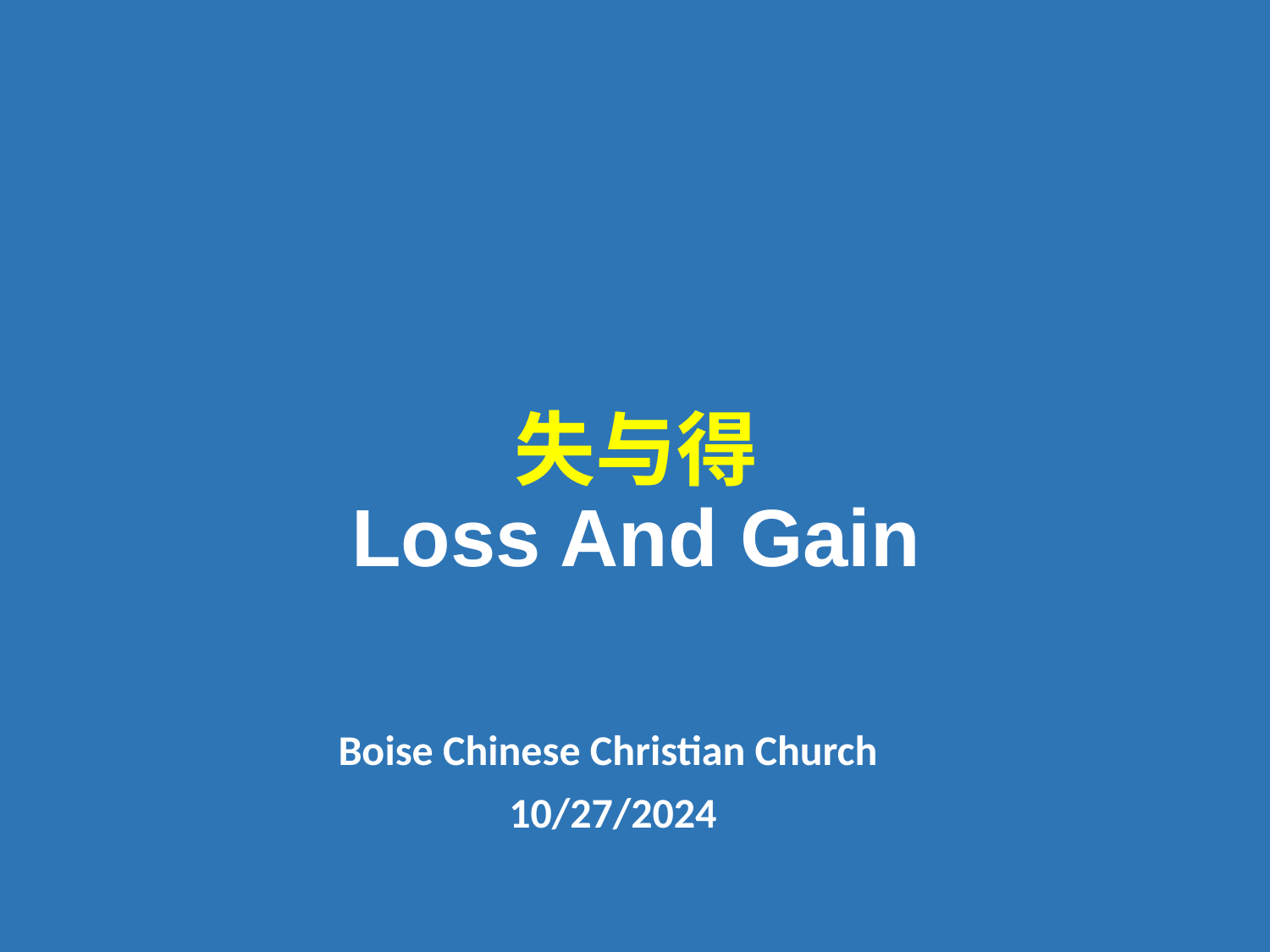

# 失与得 Loss And Gain
Boise Chinese Christian Church
10/27/2024